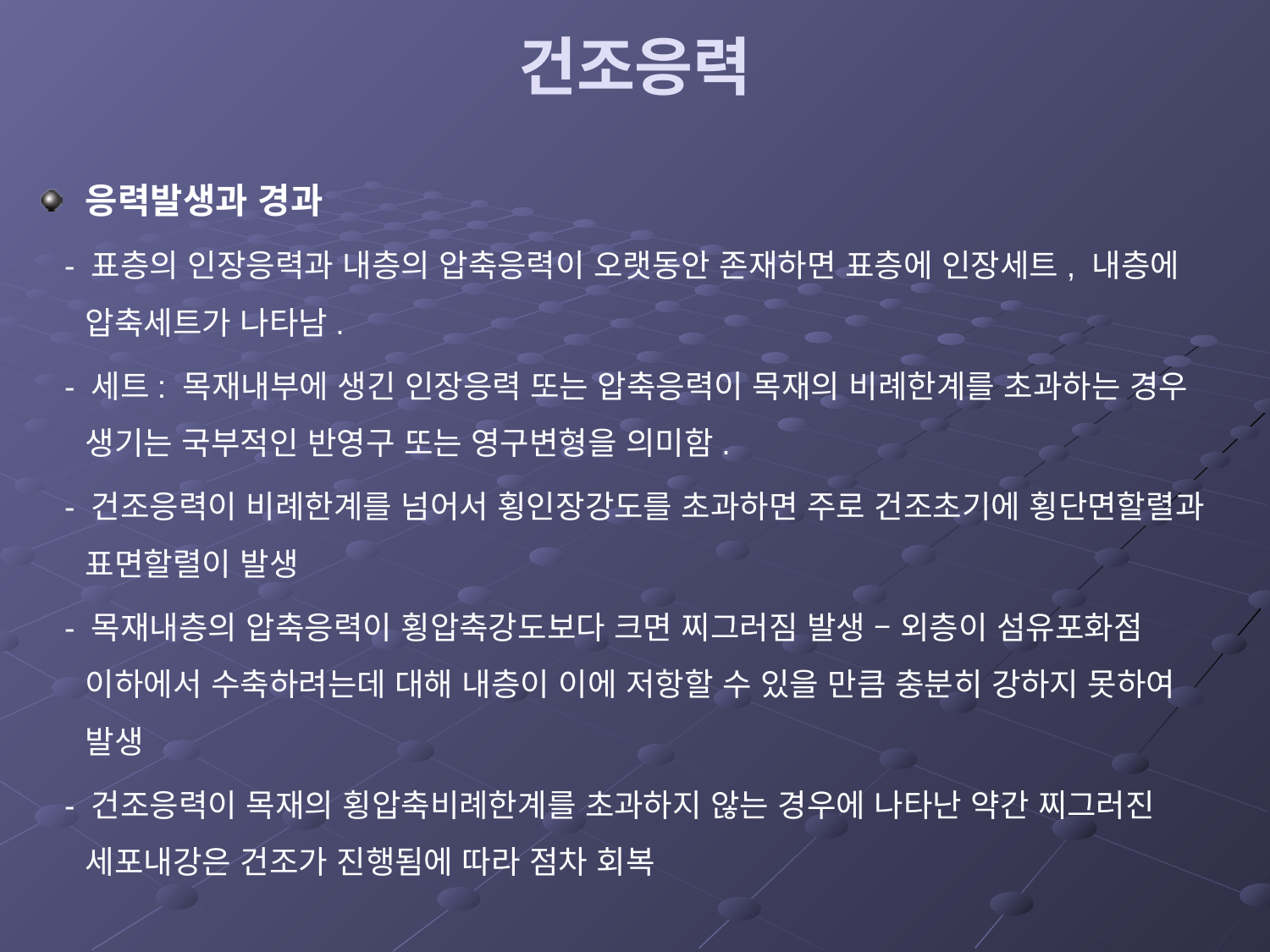

# 건조응력
응력발생과 경과
   - 표층의 인장응력과 내층의 압축응력이 오랫동안 존재하면 표층에 인장세트, 내층에 압축세트가 나타남.
   - 세트: 목재내부에 생긴 인장응력 또는 압축응력이 목재의 비례한계를 초과하는 경우 생기는 국부적인 반영구 또는 영구변형을 의미함.
   - 건조응력이 비례한계를 넘어서 횡인장강도를 초과하면 주로 건조초기에 횡단면할렬과 표면할렬이 발생
   - 목재내층의 압축응력이 횡압축강도보다 크면 찌그러짐 발생 – 외층이 섬유포화점 이하에서 수축하려는데 대해 내층이 이에 저항할 수 있을 만큼 충분히 강하지 못하여 발생
   - 건조응력이 목재의 횡압축비례한계를 초과하지 않는 경우에 나타난 약간 찌그러진 세포내강은 건조가 진행됨에 따라 점차 회복